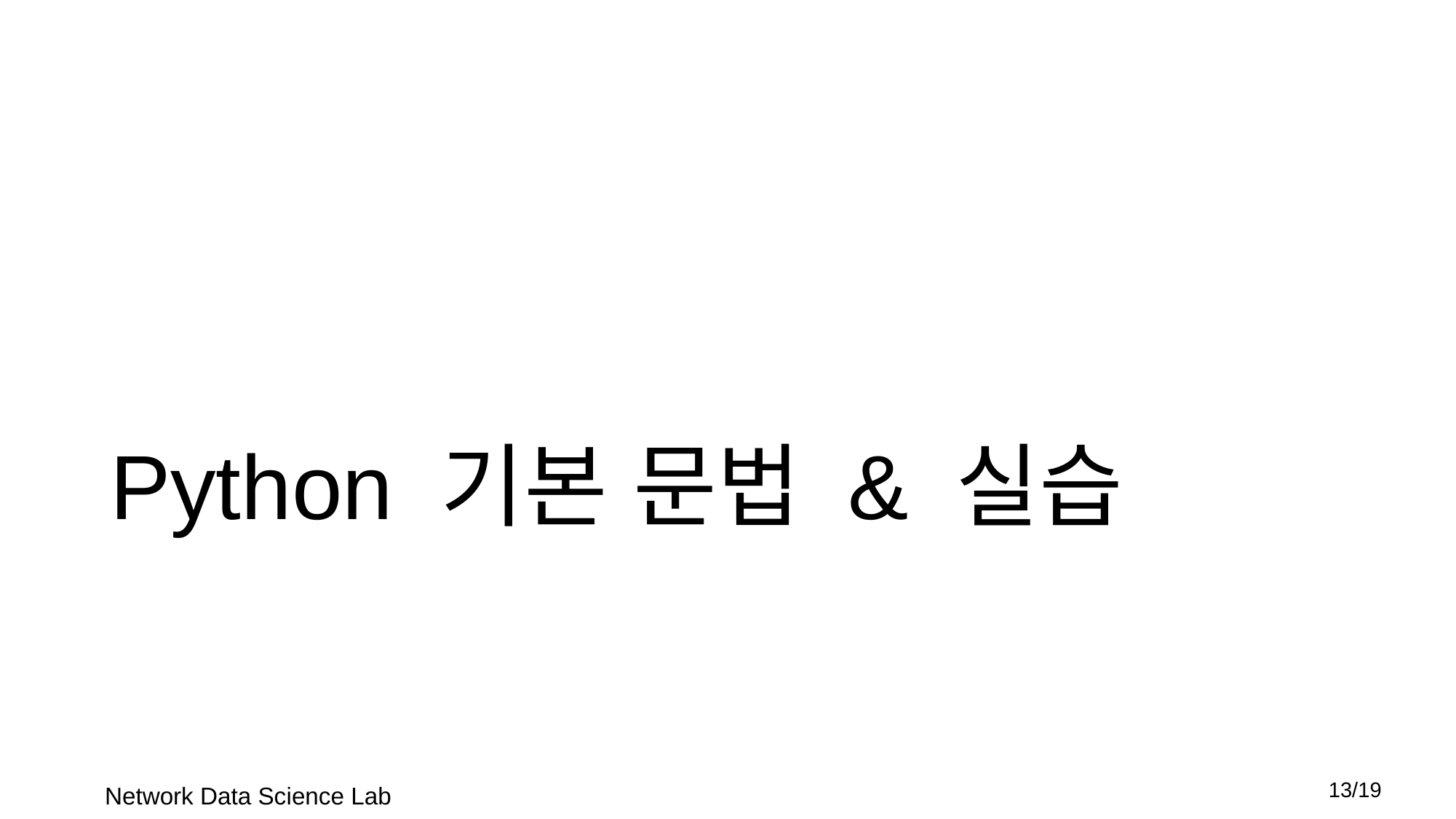

# Python 기본 문법 & 실습

13/19